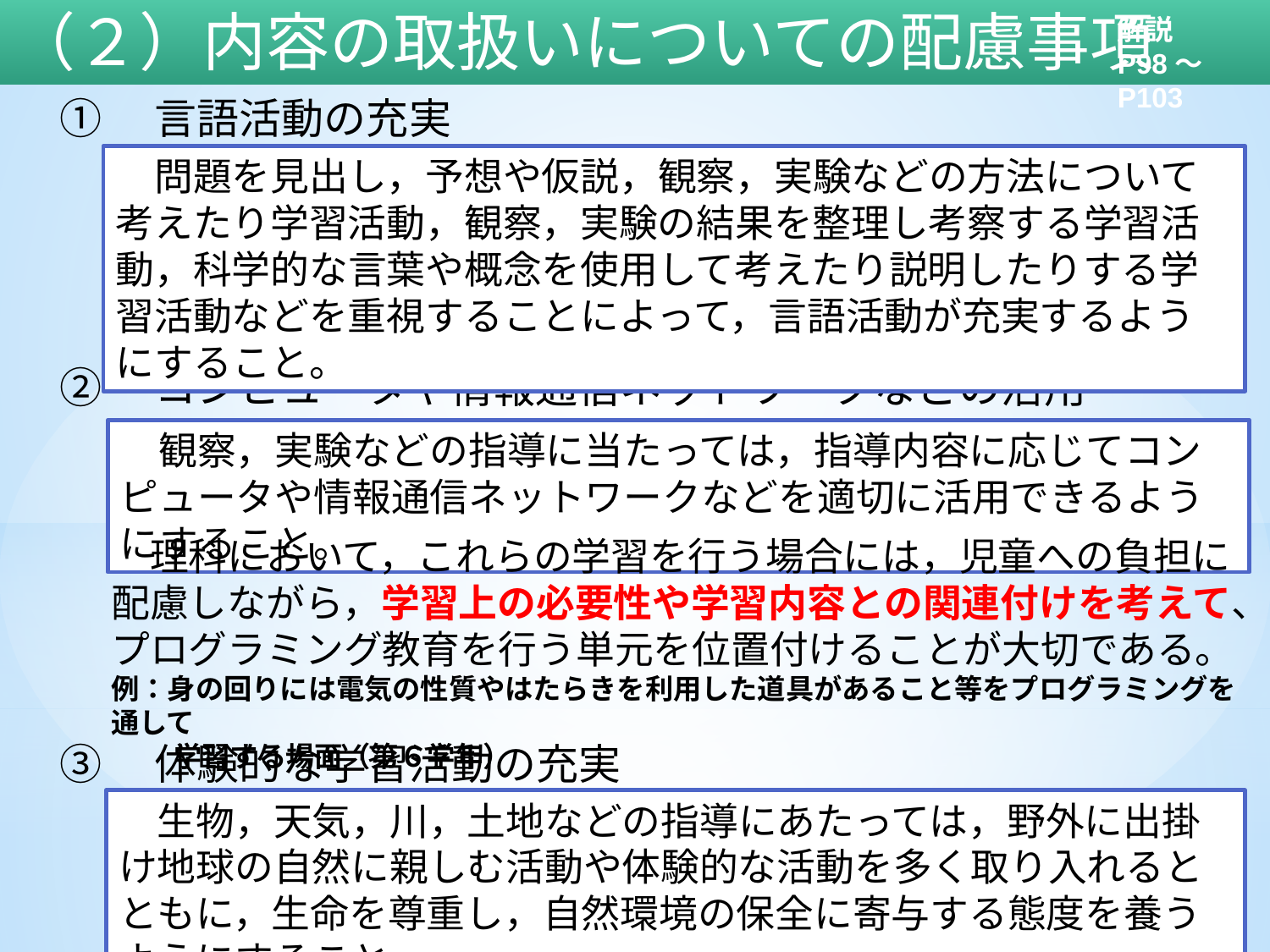

（２）内容の取扱いについての配慮事項
解説
P98～P103
①　言語活動の充実

②　コンピュータや情報通信ネットワークなどの活用

③　体験的な学習活動の充実

　問題を見出し，予想や仮説，観察，実験などの方法について考えたり学習活動，観察，実験の結果を整理し考察する学習活動，科学的な言葉や概念を使用して考えたり説明したりする学習活動などを重視することによって，言語活動が充実するようにすること。
　観察，実験などの指導に当たっては，指導内容に応じてコンピュータや情報通信ネットワークなどを適切に活用できるようにすること。
　理科において，これらの学習を行う場合には，児童への負担に配慮しながら，学習上の必要性や学習内容との関連付けを考えて、プログラミング教育を行う単元を位置付けることが大切である。
例：身の回りには電気の性質やはたらきを利用した道具があること等をプログラミングを通して
　　 学習する場面（第６学年）
　生物，天気，川，土地などの指導にあたっては，野外に出掛け地球の自然に親しむ活動や体験的な活動を多く取り入れるとともに，生命を尊重し，自然環境の保全に寄与する態度を養うようにすること。